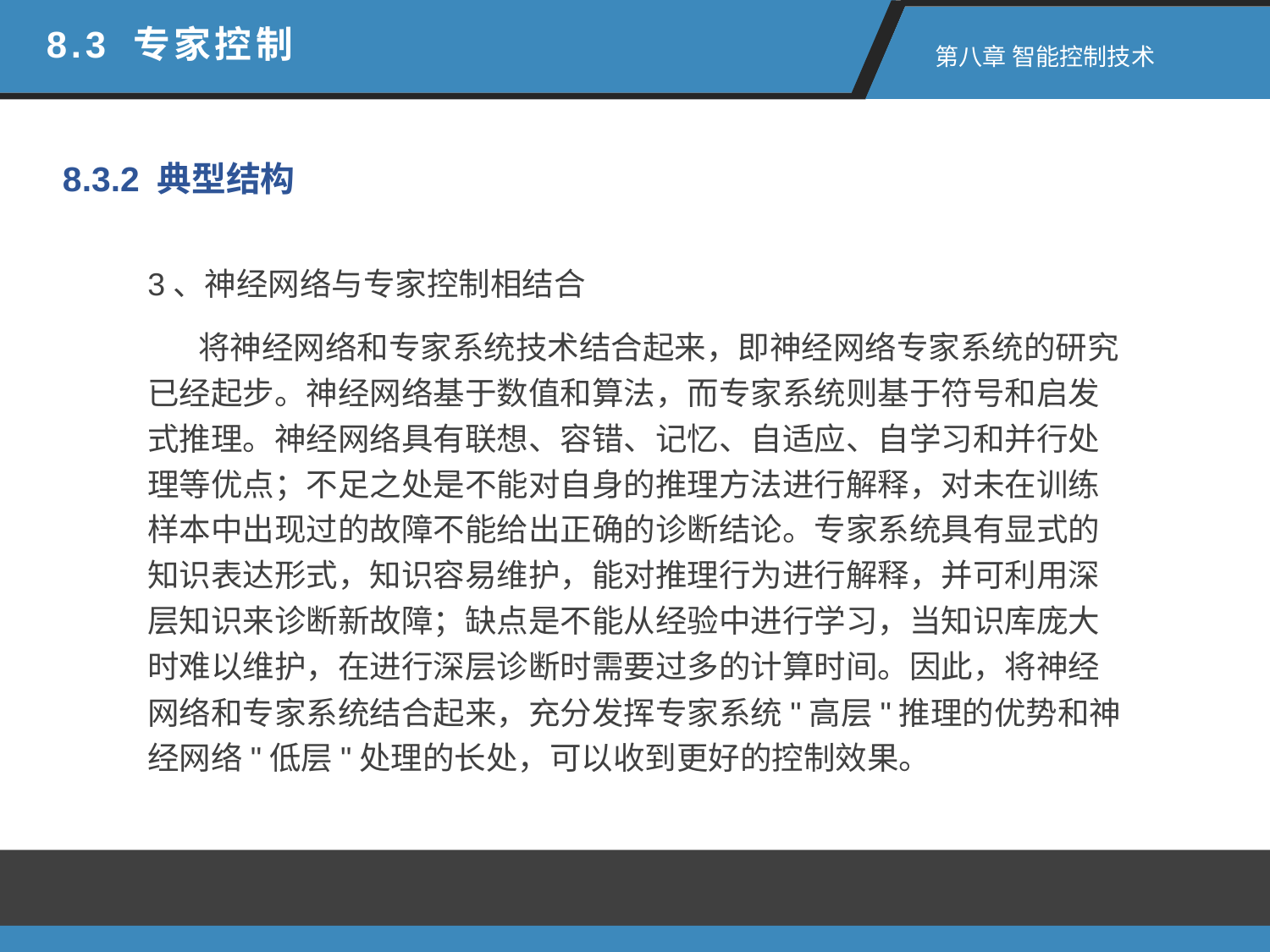

8.3 专家控制
  第八章 智能控制技术
8.3.2 典型结构
3、神经网络与专家控制相结合
      将神经网络和专家系统技术结合起来，即神经网络专家系统的研究已经起步。神经网络基于数值和算法，而专家系统则基于符号和启发式推理。神经网络具有联想、容错、记忆、自适应、自学习和并行处理等优点；不足之处是不能对自身的推理方法进行解释，对未在训练样本中出现过的故障不能给出正确的诊断结论。专家系统具有显式的知识表达形式，知识容易维护，能对推理行为进行解释，并可利用深层知识来诊断新故障；缺点是不能从经验中进行学习，当知识库庞大时难以维护，在进行深层诊断时需要过多的计算时间。因此，将神经网络和专家系统结合起来，充分发挥专家系统"高层"推理的优势和神经网络"低层"处理的长处，可以收到更好的控制效果。